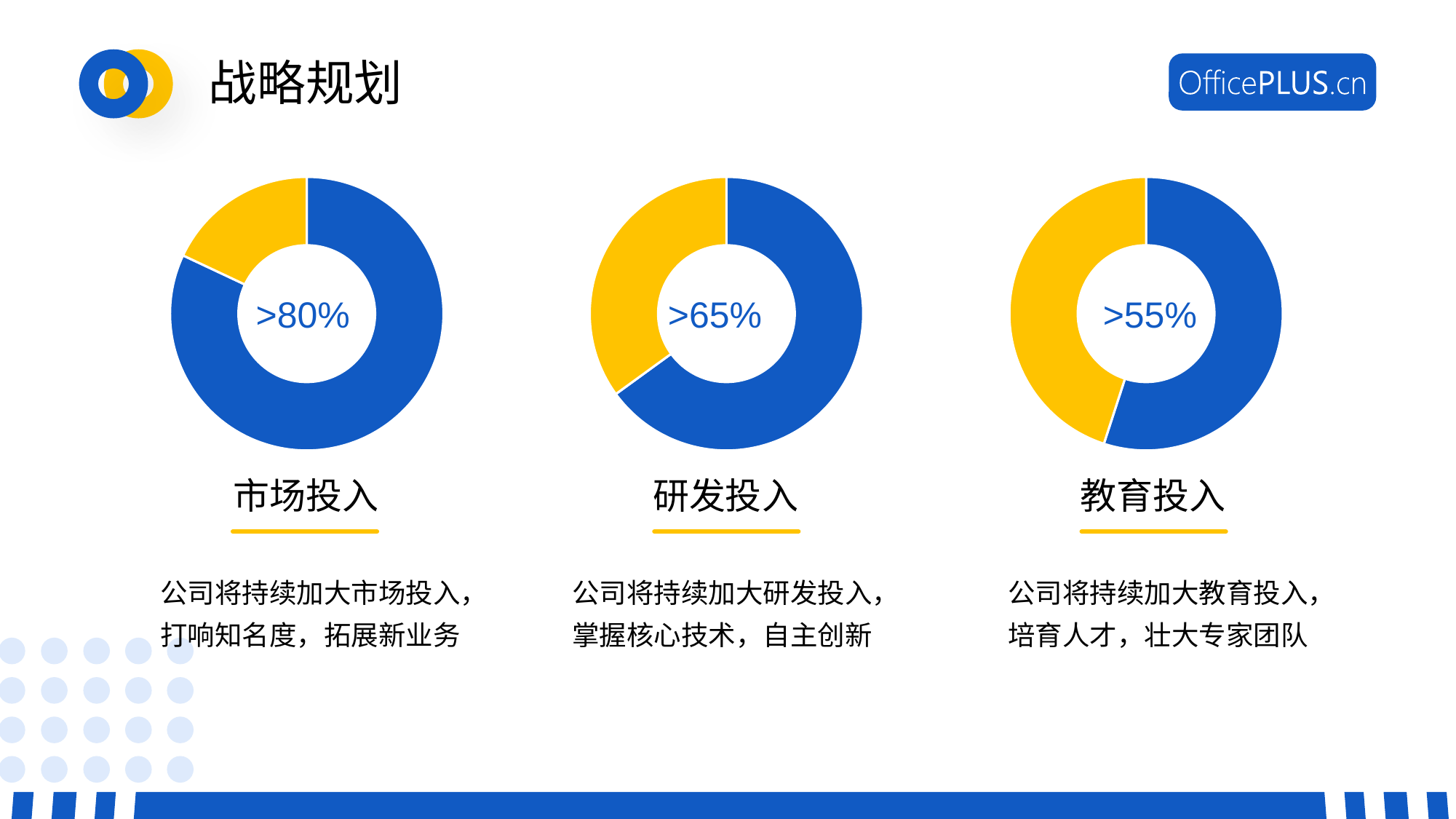

# 战略规划

### Chart

| Category | 增长 |
|---|---|
| 通信工程 | 82.0 |
| 参数测试 | 18.0 |

### Chart

| Category | 增长 |
|---|---|
| 数字化项目 | 65.0 |
| 参数测试 | 35.0 |

### Chart

| Category | 增长 |
|---|---|
| 软件开发 | 55.0 |
| 软件测试 | 45.0 |
>80%
>65%
>55%
市场投入
研发投入
教育投入
公司将持续加大市场投入，打响知名度，拓展新业务
公司将持续加大研发投入，掌握核心技术，自主创新
公司将持续加大教育投入，培育人才，壮大专家团队